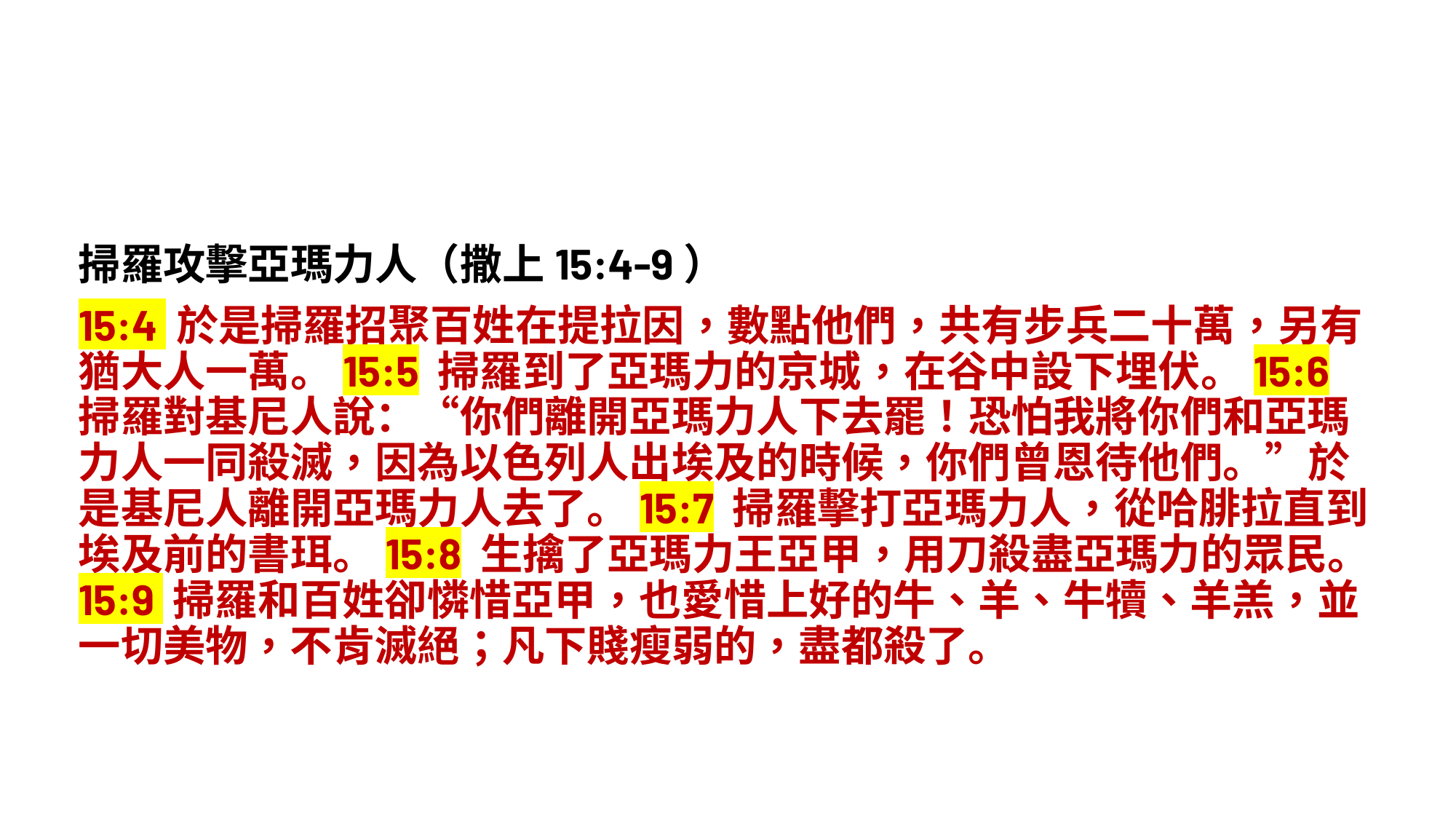

掃羅攻擊亞瑪力人（撒上15:4-9）
15:4 於是掃羅招聚百姓在提拉因，數點他們，共有步兵二十萬，另有猶大人一萬。15:5 掃羅到了亞瑪力的京城，在谷中設下埋伏。15:6 掃羅對基尼人說：“你們離開亞瑪力人下去罷！恐怕我將你們和亞瑪力人一同殺滅，因為以色列人出埃及的時候，你們曾恩待他們。”於是基尼人離開亞瑪力人去了。15:7 掃羅擊打亞瑪力人，從哈腓拉直到埃及前的書珥。15:8 生擒了亞瑪力王亞甲，用刀殺盡亞瑪力的眾民。15:9 掃羅和百姓卻憐惜亞甲，也愛惜上好的牛、羊、牛犢、羊羔，並一切美物，不肯滅絕；凡下賤瘦弱的，盡都殺了。